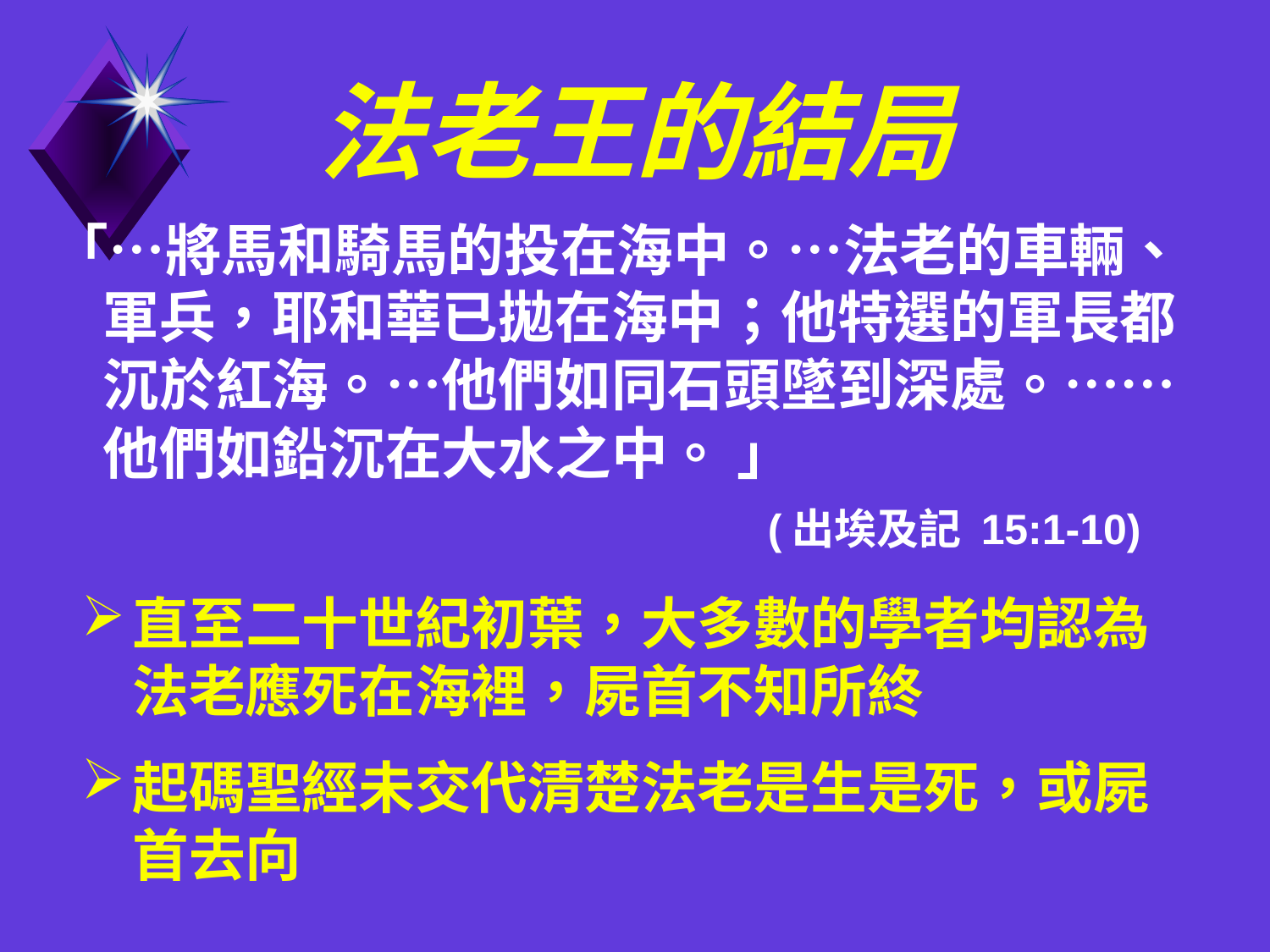

# 法老王的結局
「…將馬和騎馬的投在海中。…法老的車輛、軍兵，耶和華已拋在海中；他特選的軍長都沉於紅海。…他們如同石頭墜到深處。……他們如鉛沉在大水之中。 」
(出埃及記 15:1-10)
直至二十世紀初葉，大多數的學者均認為法老應死在海裡，屍首不知所終
起碼聖經未交代清楚法老是生是死，或屍首去向